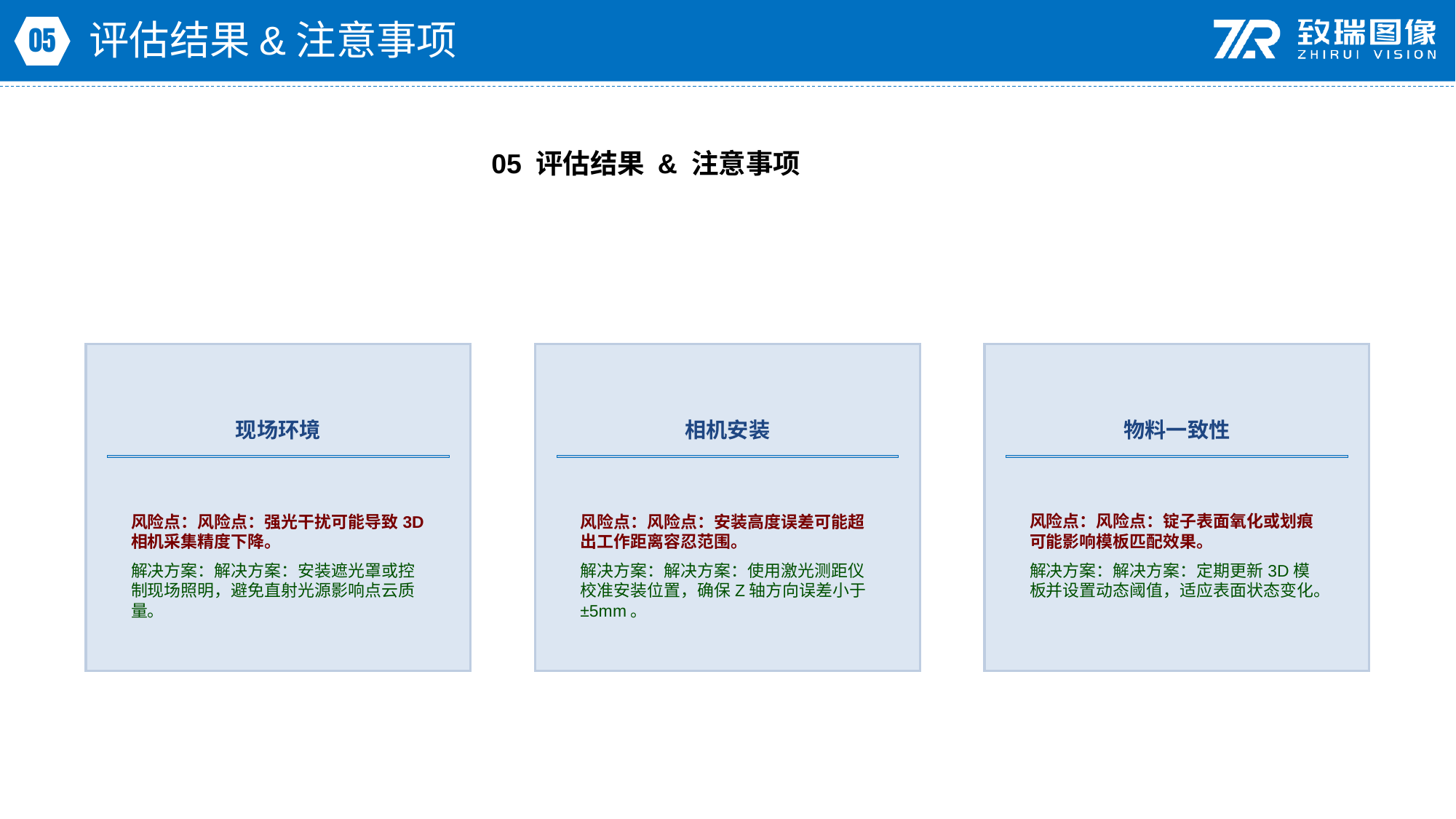

评估结果&注意事项
05

05 评估结果 & 注意事项

现场环境

相机安装

物料一致性

风险点：风险点：强光干扰可能导致3D相机采集精度下降。
解决方案：解决方案：安装遮光罩或控制现场照明，避免直射光源影响点云质量。

风险点：风险点：安装高度误差可能超出工作距离容忍范围。
解决方案：解决方案：使用激光测距仪校准安装位置，确保Z轴方向误差小于±5mm。

风险点：风险点：锭子表面氧化或划痕可能影响模板匹配效果。
解决方案：解决方案：定期更新3D模板并设置动态阈值，适应表面状态变化。